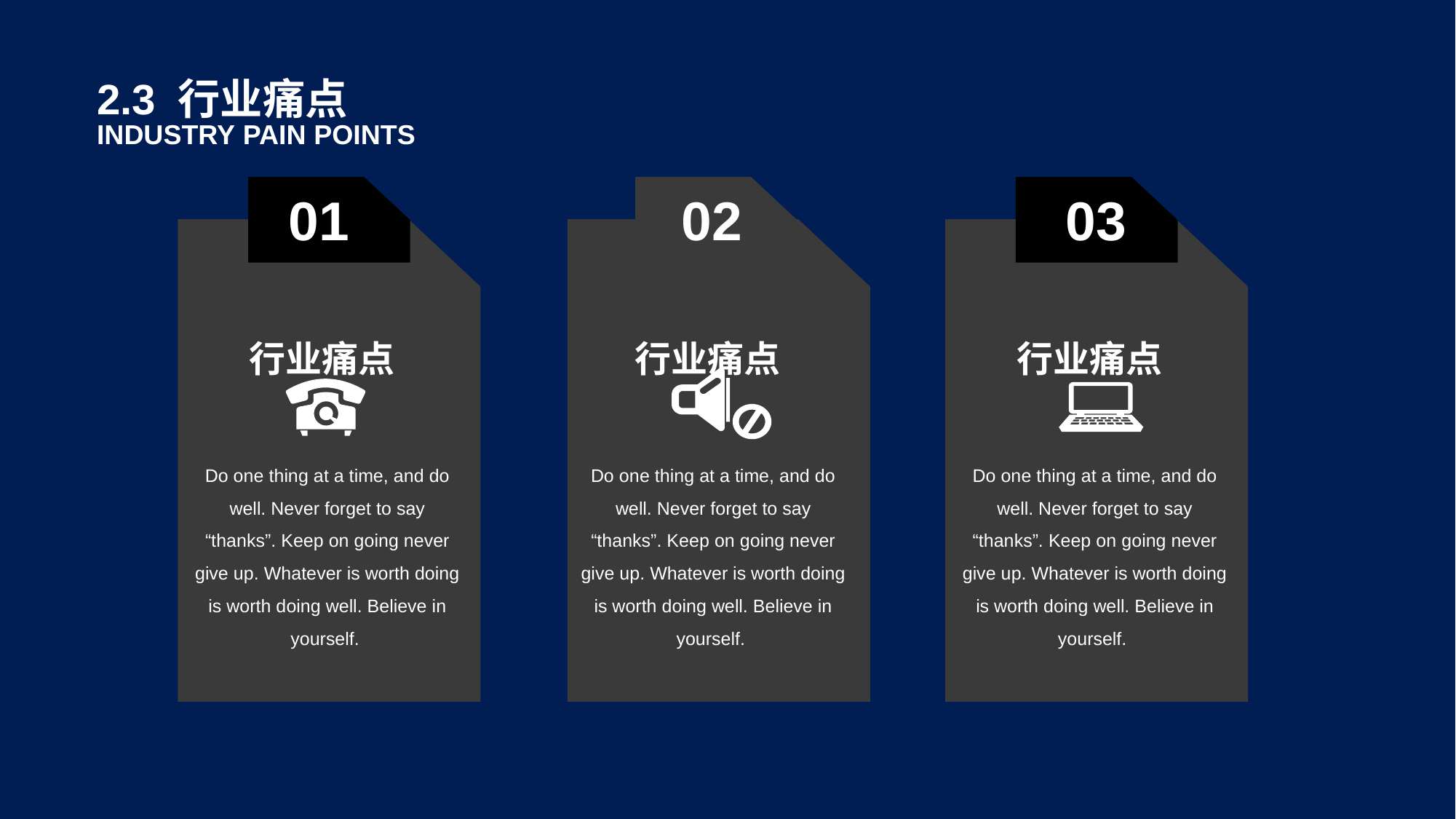

2.3 行业痛点
INDUSTRY PAIN POINTS

01
02
03

行业痛点
行业痛点
行业痛点

Do one thing at a time, and do well. Never forget to say “thanks”. Keep on going never give up. Whatever is worth doing is worth doing well. Believe in yourself.
Do one thing at a time, and do well. Never forget to say “thanks”. Keep on going never give up. Whatever is worth doing is worth doing well. Believe in yourself.
Do one thing at a time, and do well. Never forget to say “thanks”. Keep on going never give up. Whatever is worth doing is worth doing well. Believe in yourself.